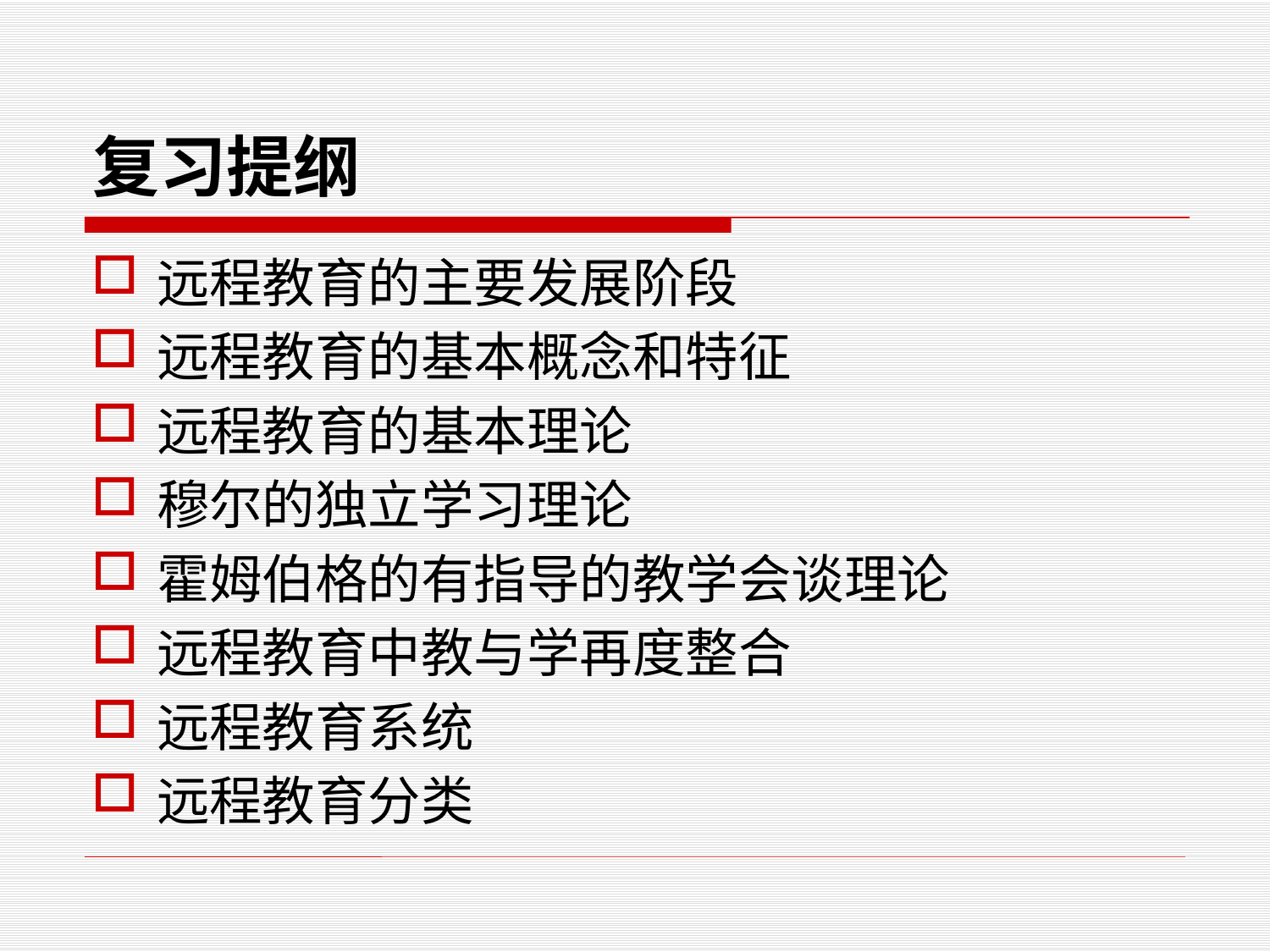

# 复习提纲
远程教育的主要发展阶段
远程教育的基本概念和特征
远程教育的基本理论
穆尔的独立学习理论
霍姆伯格的有指导的教学会谈理论
远程教育中教与学再度整合
远程教育系统
远程教育分类